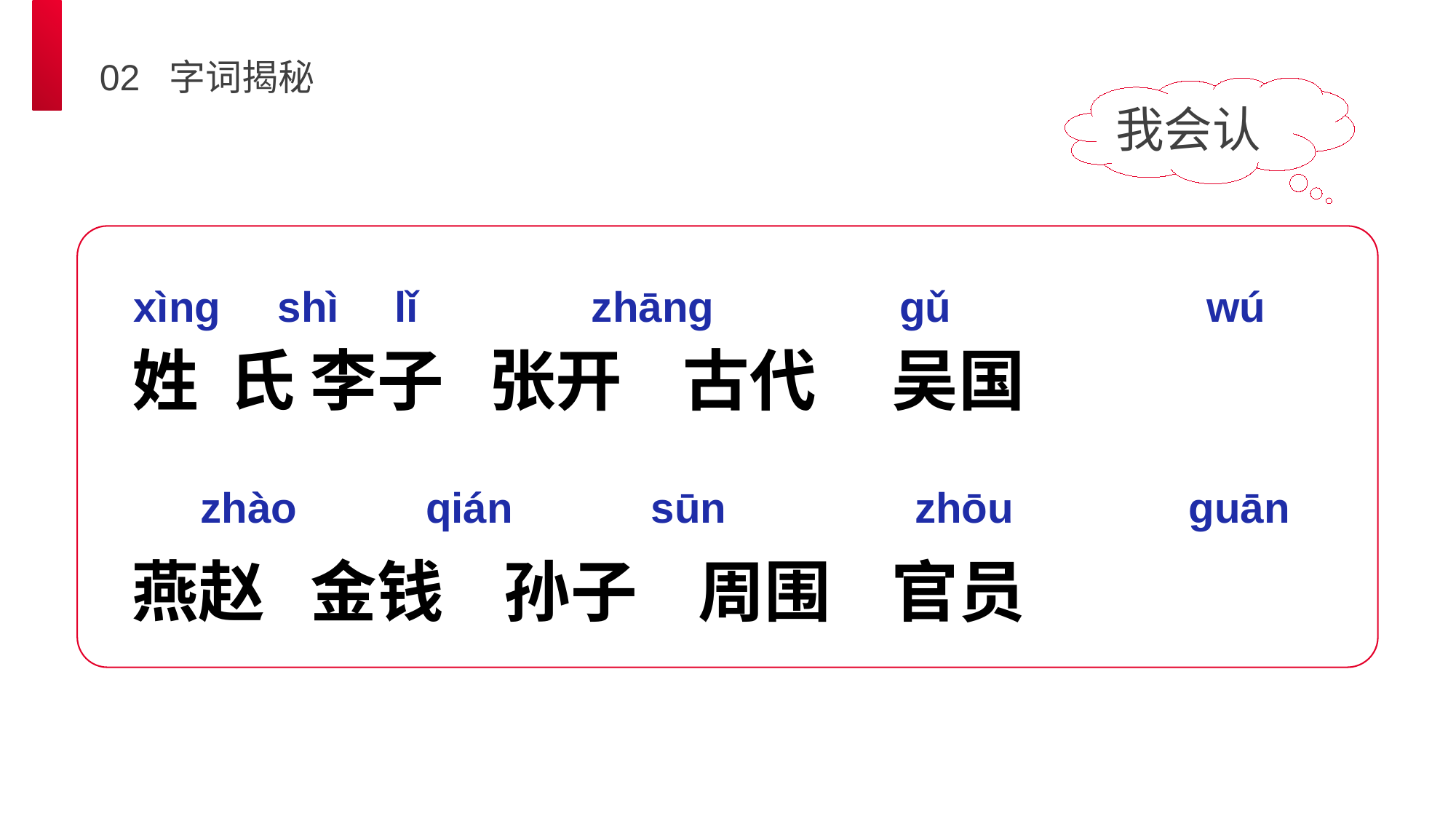

02  字词揭秘
我会认

xìng
shì
 lǐ
zhāng
gǔ
wú
姓  氏 李子   张开    古代     吴国

燕赵   金钱    孙子    周围    官员
zhào
 qián
sūn
zhōu
guān